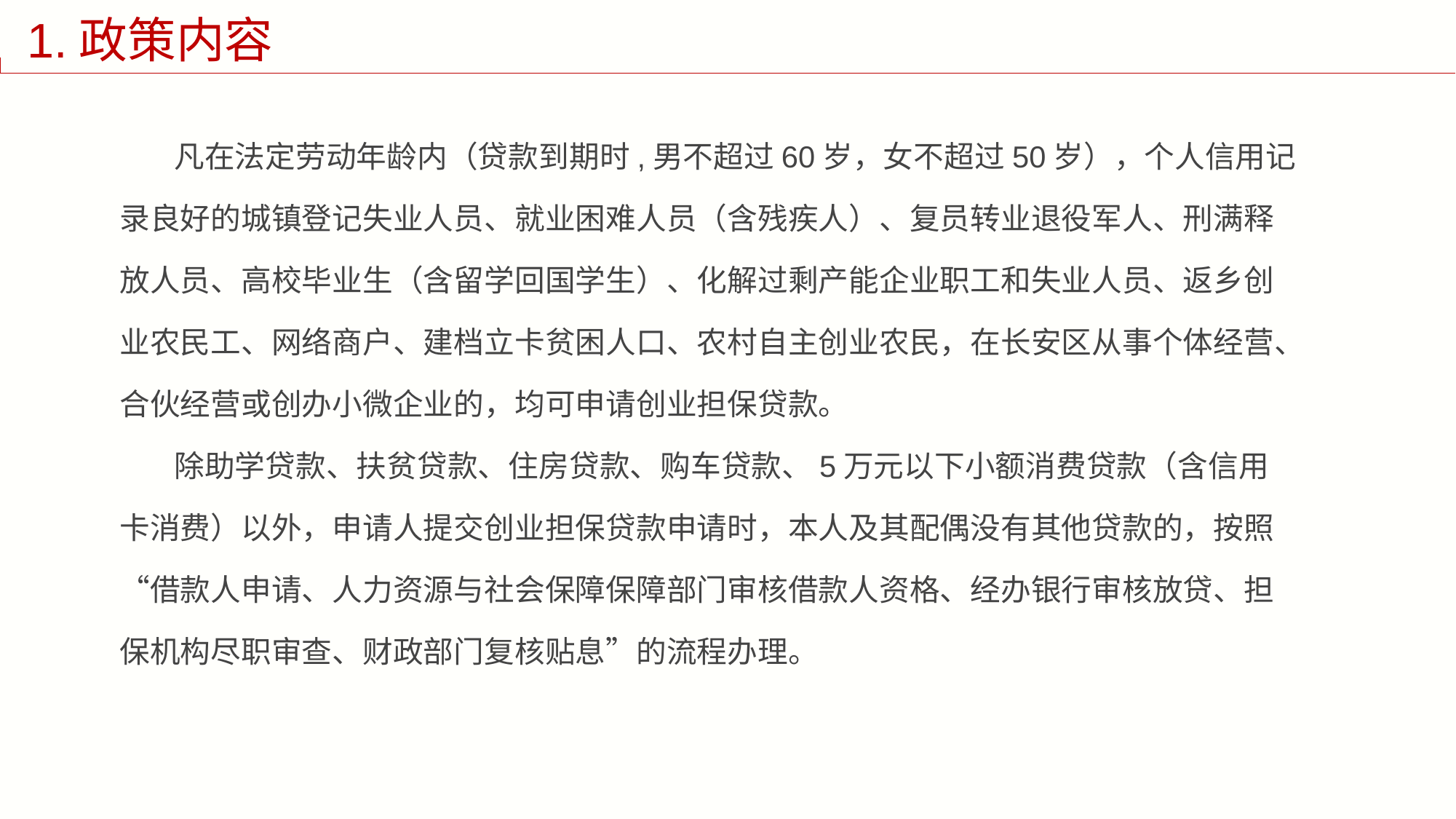

1.政策内容
凡在法定劳动年龄内（贷款到期时,男不超过60岁，女不超过50岁），个人信用记录良好的城镇登记失业人员、就业困难人员（含残疾人）、复员转业退役军人、刑满释放人员、高校毕业生（含留学回国学生）、化解过剩产能企业职工和失业人员、返乡创业农民工、网络商户、建档立卡贫困人口、农村自主创业农民，在长安区从事个体经营、合伙经营或创办小微企业的，均可申请创业担保贷款。
除助学贷款、扶贫贷款、住房贷款、购车贷款、5万元以下小额消费贷款（含信用卡消费）以外，申请人提交创业担保贷款申请时，本人及其配偶没有其他贷款的，按照“借款人申请、人力资源与社会保障保障部门审核借款人资格、经办银行审核放贷、担保机构尽职审查、财政部门复核贴息”的流程办理。